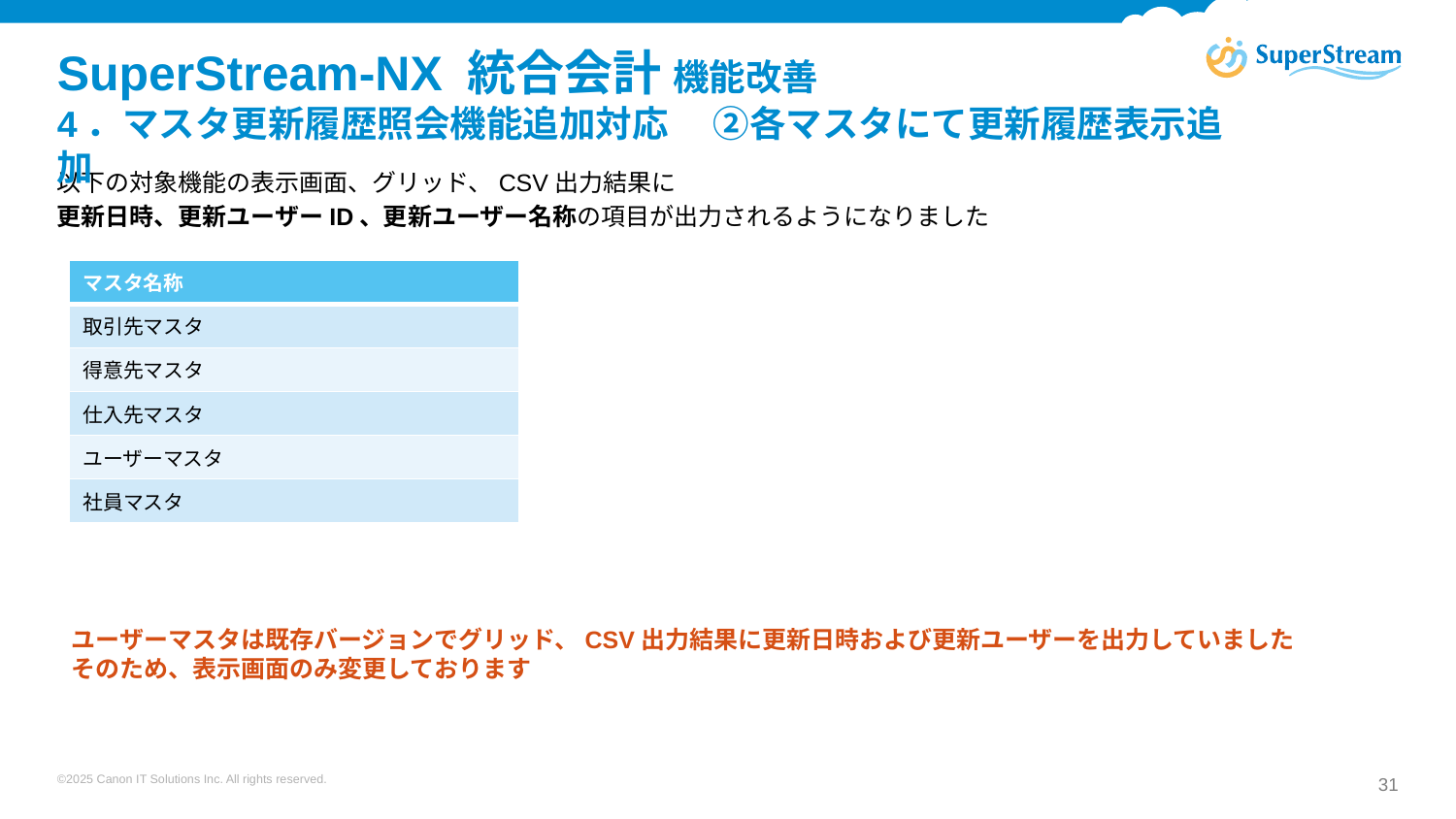

# SuperStream-NX 統合会計 機能改善　 4．マスタ更新履歴照会機能追加対応　 ②各マスタにて更新履歴表示追加
以下の対象機能の表示画面、グリッド、CSV出力結果に
更新日時、更新ユーザーID、更新ユーザー名称の項目が出力されるようになりました
| マスタ名称 |
| --- |
| 取引先マスタ |
| 得意先マスタ |
| 仕入先マスタ |
| ユーザーマスタ |
| 社員マスタ |
ユーザーマスタは既存バージョンでグリッド、CSV出力結果に更新日時および更新ユーザーを出力していました
そのため、表示画面のみ変更しております
©2025 Canon IT Solutions Inc. All rights reserved.
31